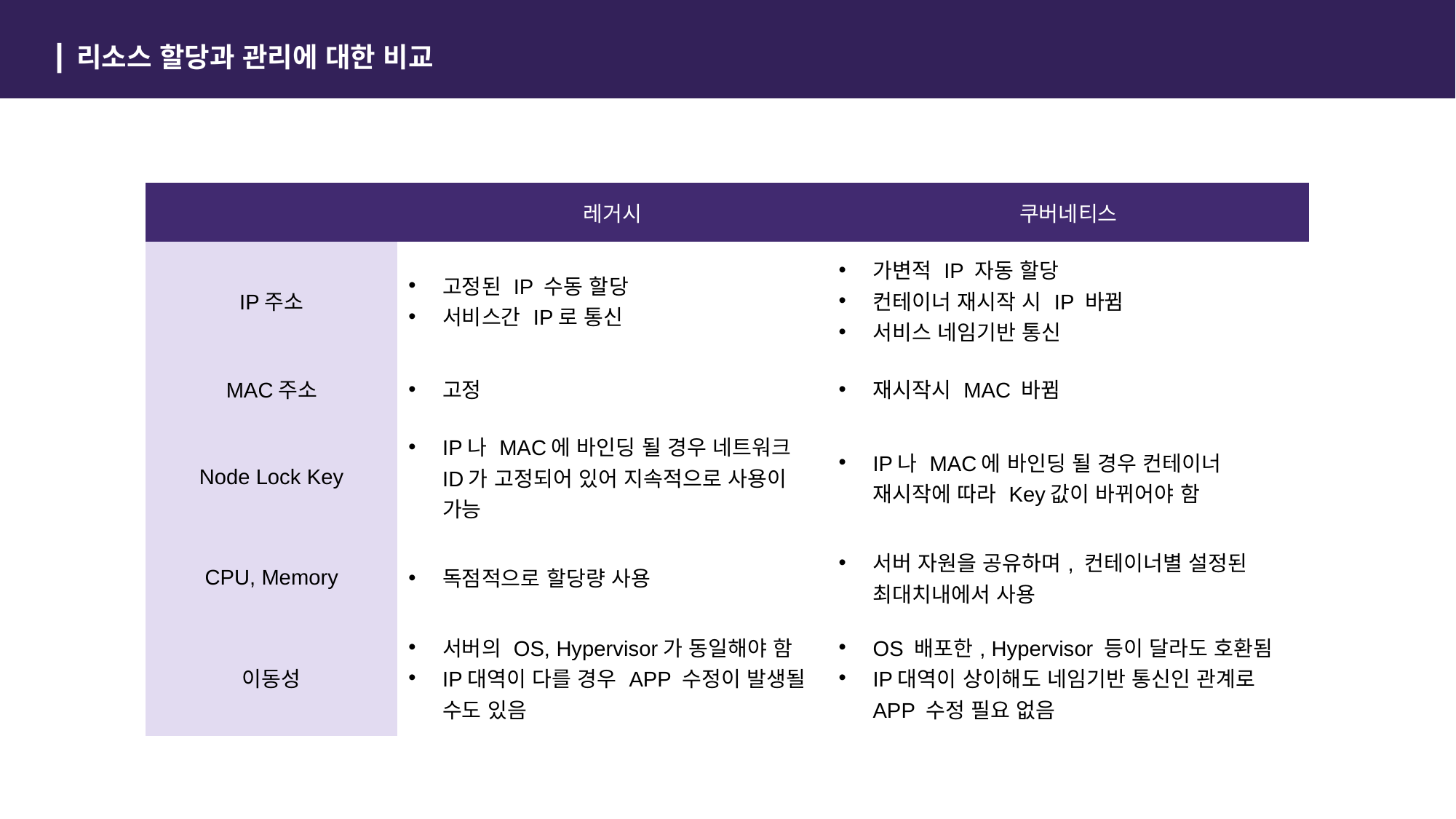

리소스 할당과 관리에 대한 비교

|  | 레거시 | 쿠버네티스 |
| --- | --- | --- |
| IP주소 | 고정된 IP 수동 할당 서비스간 IP로 통신 | 가변적 IP 자동 할당 컨테이너 재시작 시 IP 바뀜 서비스 네임기반 통신 |
| MAC주소 | 고정 | 재시작시 MAC 바뀜 |
| Node Lock Key | IP나 MAC에 바인딩 될 경우 네트워크 ID가 고정되어 있어 지속적으로 사용이 가능 | IP나 MAC에 바인딩 될 경우 컨테이너 재시작에 따라 Key값이 바뀌어야 함 |
| CPU, Memory | 독점적으로 할당량 사용 | 서버 자원을 공유하며, 컨테이너별 설정된 최대치내에서 사용 |
| 이동성 | 서버의 OS, Hypervisor가 동일해야 함 IP대역이 다를 경우 APP 수정이 발생될 수도 있음 | OS 배포한, Hypervisor 등이 달라도 호환됨 IP대역이 상이해도 네임기반 통신인 관계로 APP 수정 필요 없음 |